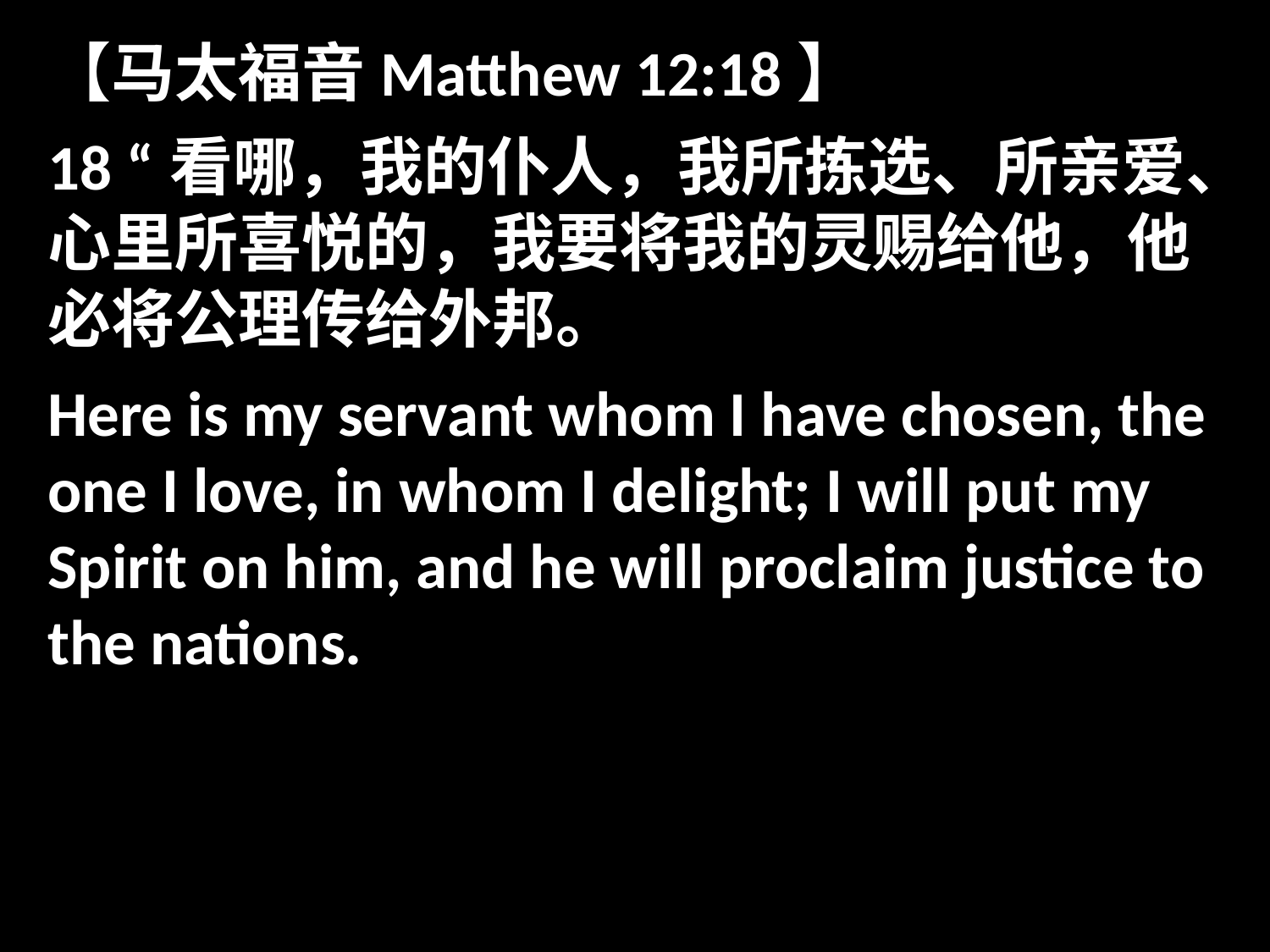

【马太福音Matthew 12:18】
18 “看哪，我的仆人，我所拣选、所亲爱、心里所喜悦的，我要将我的灵赐给他，他必将公理传给外邦。
Here is my servant whom I have chosen, the one I love, in whom I delight; I will put my Spirit on him, and he will proclaim justice to the nations.